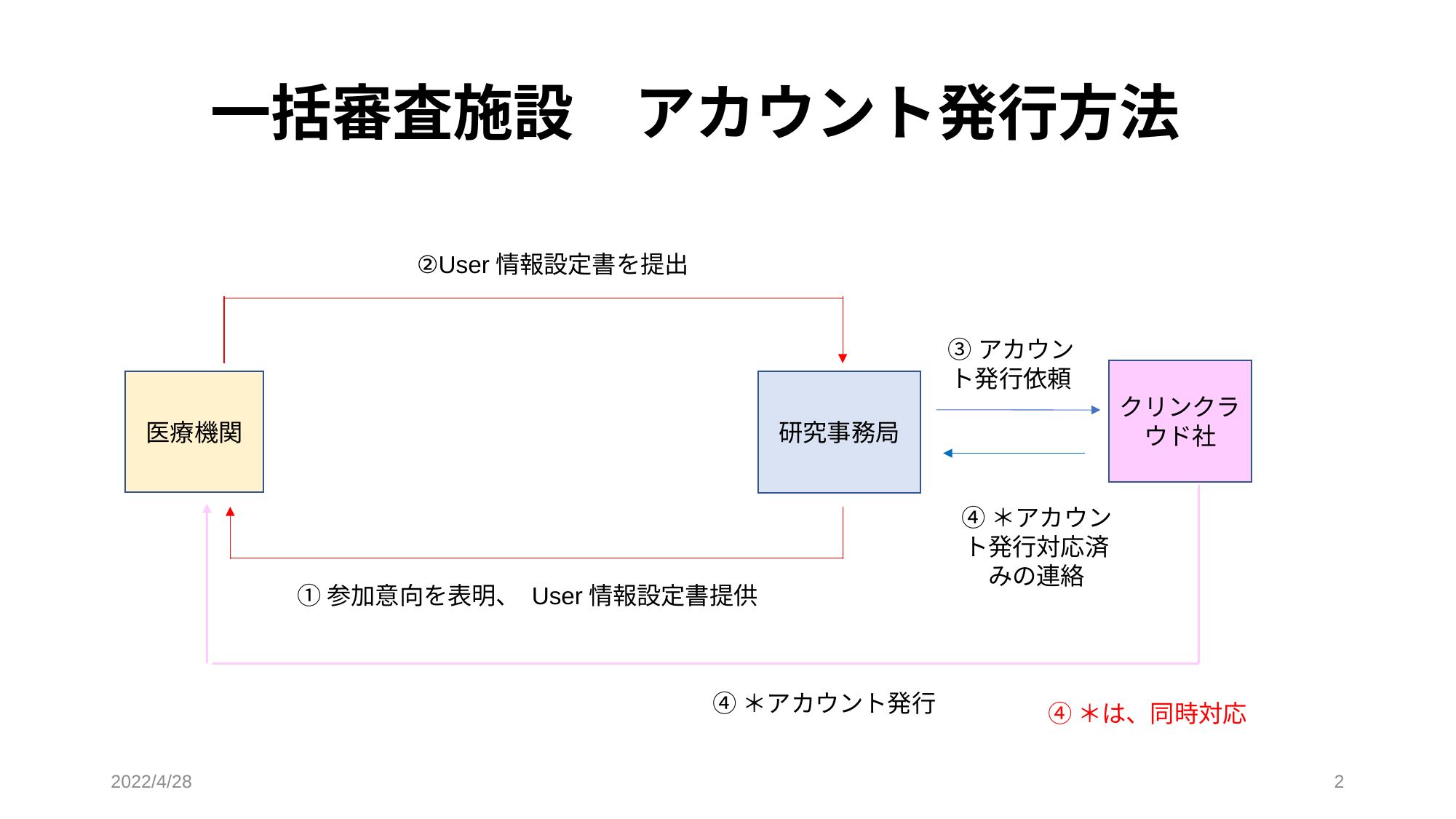

一括審査施設　アカウント発行方法
②User情報設定書を提出
③アカウント発行依頼
クリンクラウド社
医療機関
研究事務局
④＊アカウント発行対応済みの連絡
①参加意向を表明、 User情報設定書提供
④＊アカウント発行
④＊は、同時対応
2022/4/28
2